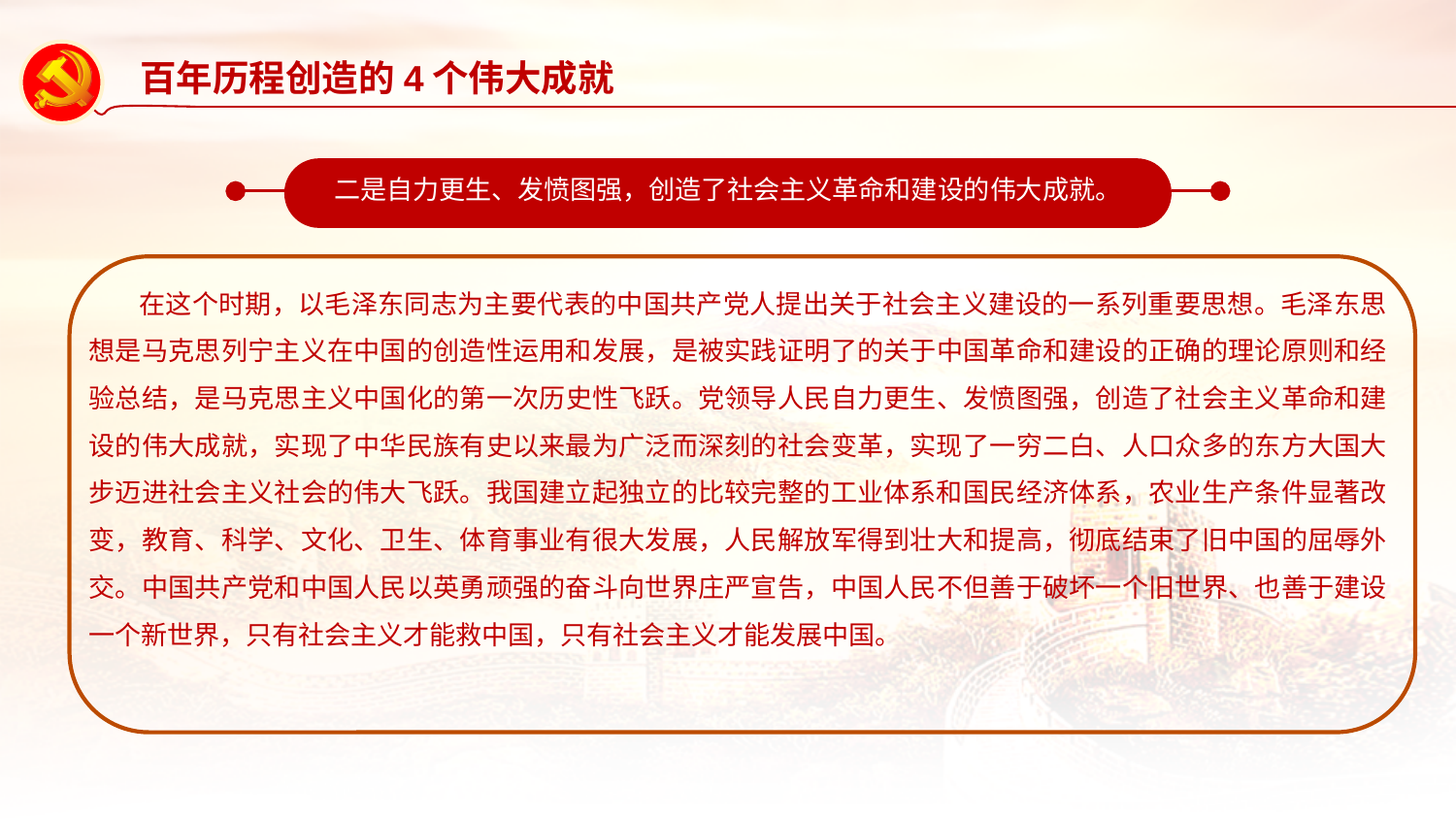

百年历程创造的4个伟大成就

二是自力更生、发愤图强，创造了社会主义革命和建设的伟大成就。

       在这个时期，以毛泽东同志为主要代表的中国共产党人提出关于社会主义建设的一系列重要思想。毛泽东思想是马克思列宁主义在中国的创造性运用和发展，是被实践证明了的关于中国革命和建设的正确的理论原则和经验总结，是马克思主义中国化的第一次历史性飞跃。党领导人民自力更生、发愤图强，创造了社会主义革命和建设的伟大成就，实现了中华民族有史以来最为广泛而深刻的社会变革，实现了一穷二白、人口众多的东方大国大步迈进社会主义社会的伟大飞跃。我国建立起独立的比较完整的工业体系和国民经济体系，农业生产条件显著改变，教育、科学、文化、卫生、体育事业有很大发展，人民解放军得到壮大和提高，彻底结束了旧中国的屈辱外交。中国共产党和中国人民以英勇顽强的奋斗向世界庄严宣告，中国人民不但善于破坏一个旧世界、也善于建设一个新世界，只有社会主义才能救中国，只有社会主义才能发展中国。